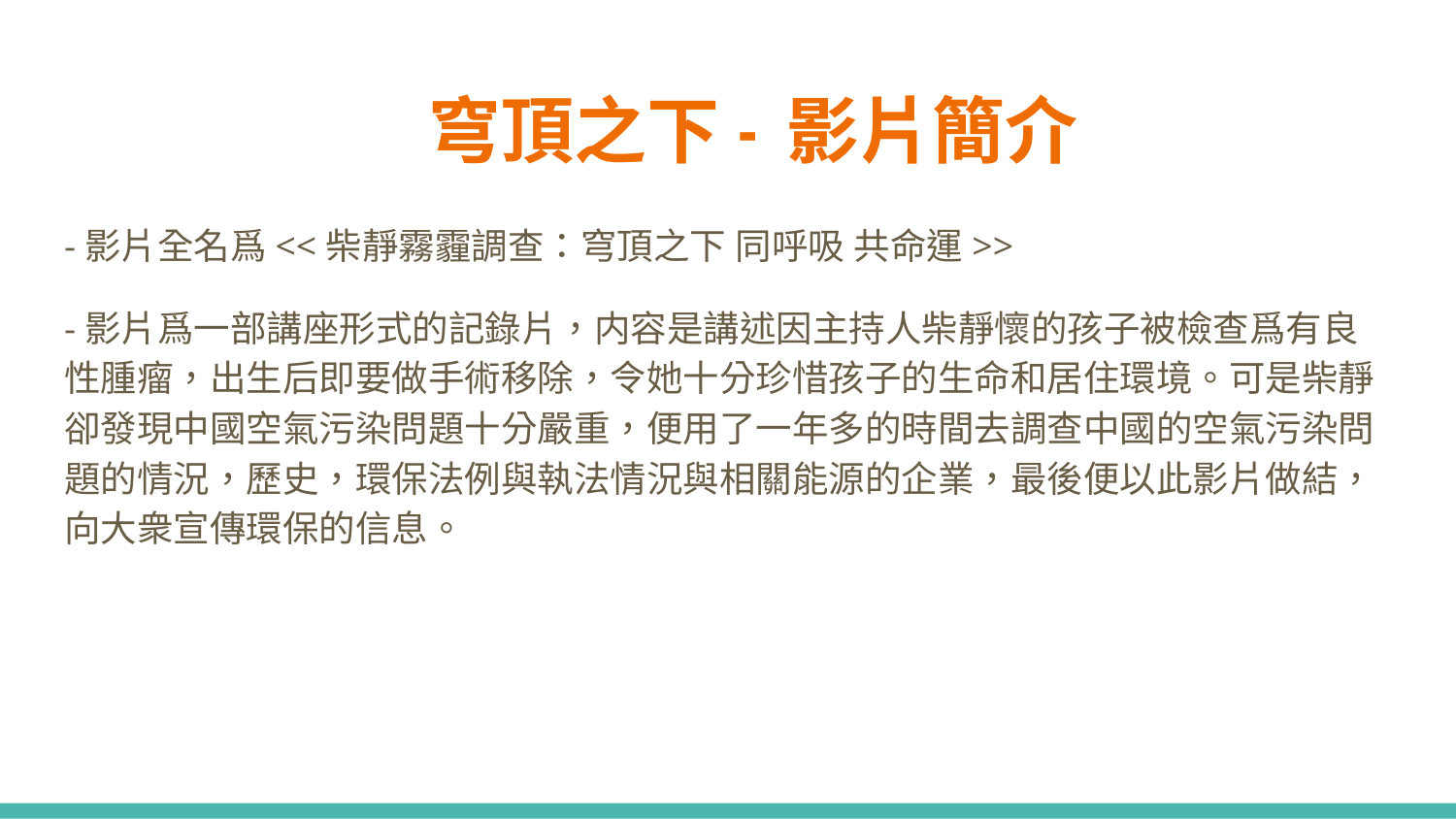

# 穹頂之下- 影片簡介
-影片全名爲<<柴靜霧霾調查：穹頂之下 同呼吸 共命運>>
-影片爲一部講座形式的記錄片，内容是講述因主持人柴靜懷的孩子被檢查爲有良性腫瘤，出生后即要做手術移除，令她十分珍惜孩子的生命和居住環境。可是柴靜卻發現中國空氣污染問題十分嚴重，便用了一年多的時間去調查中國的空氣污染問題的情況，歷史，環保法例與執法情況與相關能源的企業，最後便以此影片做結，向大衆宣傳環保的信息。